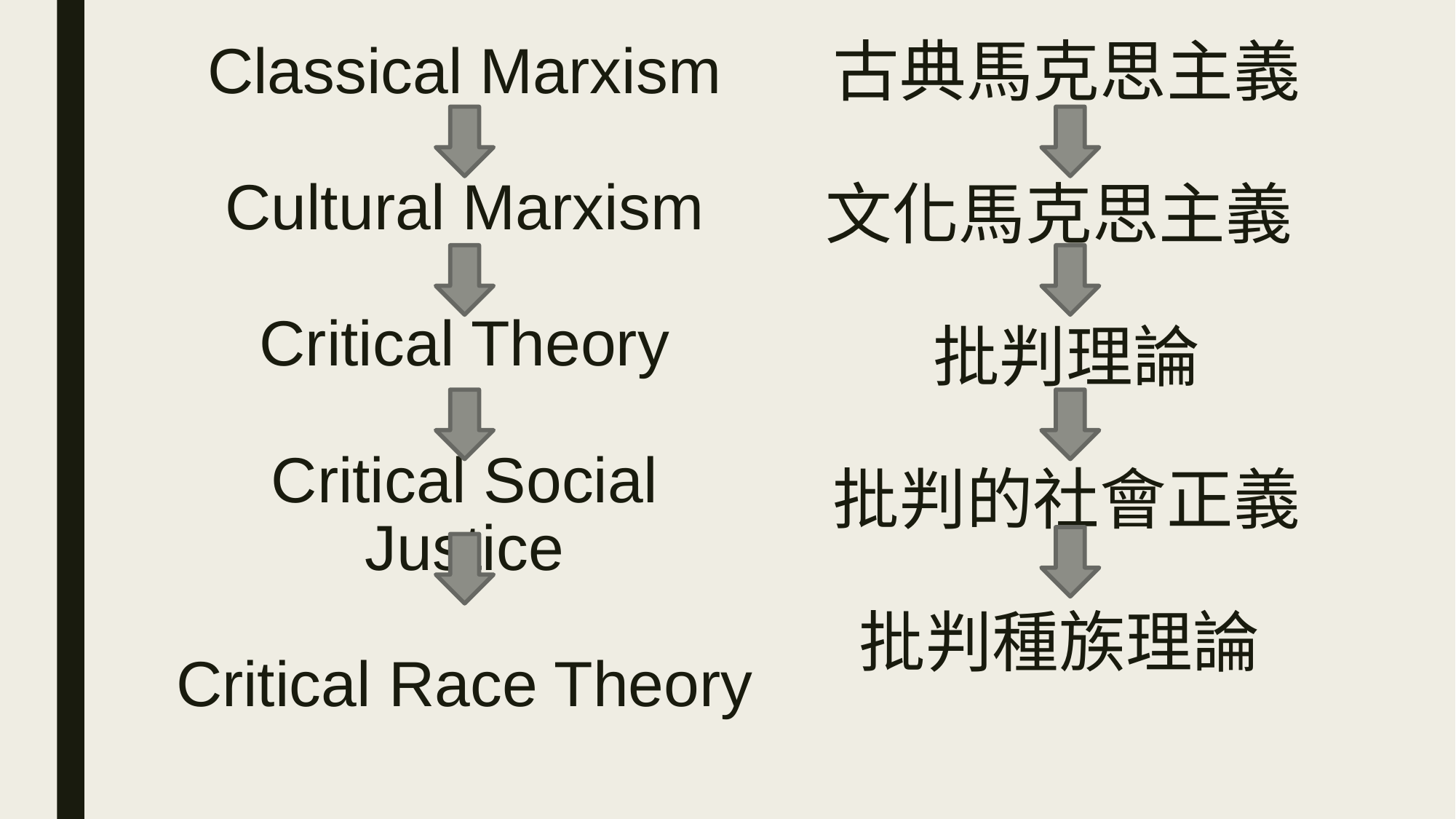

# Classical Marxism Cultural Marxism Critical Theory Critical Social Justice Critical Race Theory
古典馬克思主義
文化馬克思主義
批判理論
批判的社會正義
批判種族理論